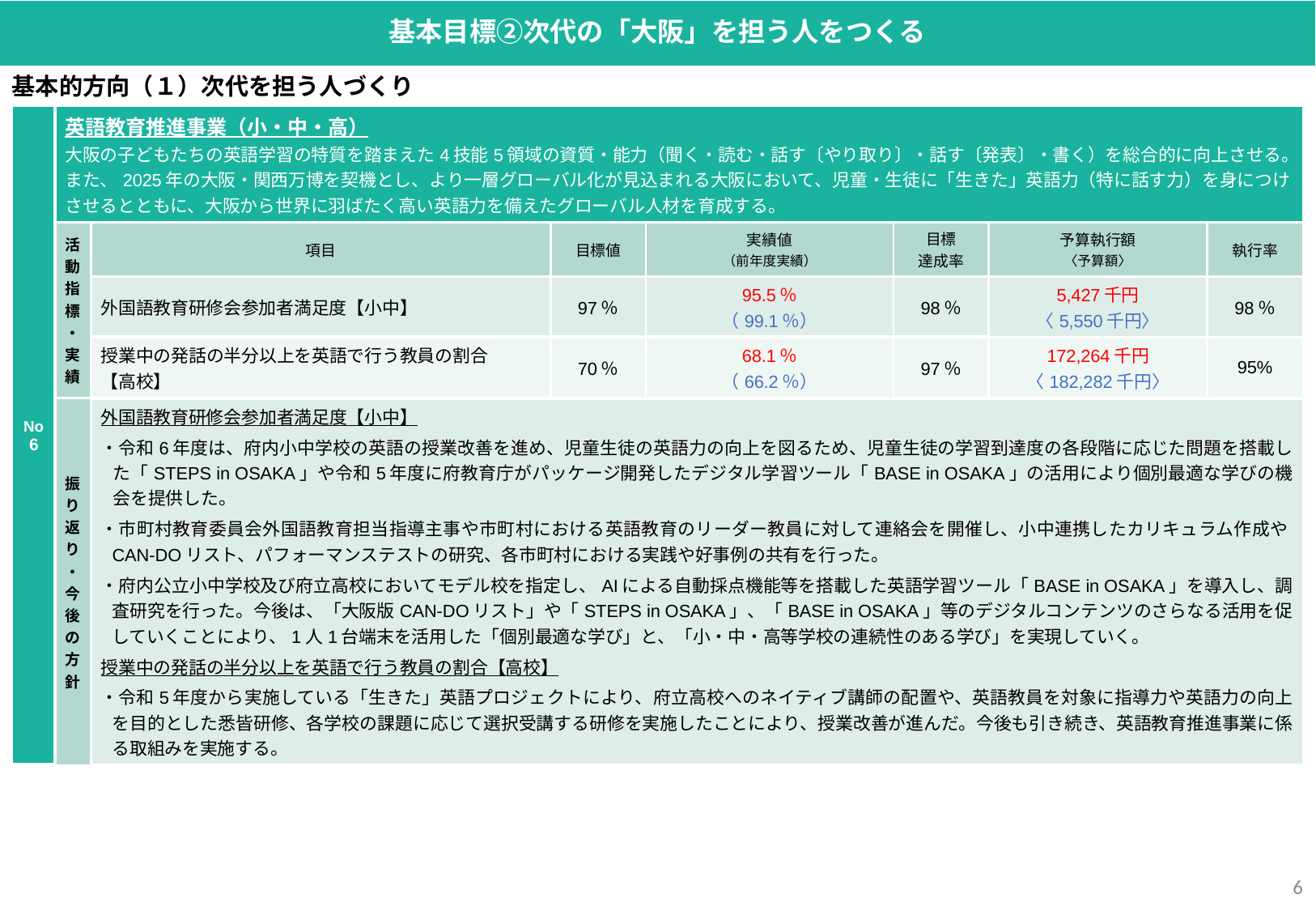

基本目標②次代の「大阪」を担う人をつくる
基本的方向（１）次代を担う人づくり
| No 6 | 英語教育推進事業（小・中・高） 大阪の子どもたちの英語学習の特質を踏まえた4技能5領域の資質・能力（聞く・読む・話す〔やり取り〕・話す〔発表〕・書く）を総合的に向上させる。 また、2025年の大阪・関西万博を契機とし、より一層グローバル化が見込まれる大阪において、児童・生徒に「生きた」英語力（特に話す力）を身につけさせるとともに、大阪から世界に羽ばたく高い英語力を備えたグローバル人材を育成する。 |  |  |  |  |  |  |
| --- | --- | --- | --- | --- | --- | --- | --- |
|  | 活動指標・実績 | 項目 | 目標値 | 実績値 （前年度実績） | 目標 達成率 | 予算執行額 〈予算額〉 | 執行率 |
|  |  | 外国語教育研修会参加者満足度【小中】 | 97％ | 95.5％ （99.1％） | 98％ | 5,427千円 〈5,550千円〉 | 98％ |
|  |  | 授業中の発話の半分以上を英語で行う教員の割合　【高校】 | 70％ | 68.1％ （66.2％） | 97％ | 172,264千円 〈182,282千円〉 | 95% |
|  | 振り返り・今後の方針 | 外国語教育研修会参加者満足度【小中】 ・令和6年度は、府内小中学校の英語の授業改善を進め、児童生徒の英語力の向上を図るため、児童生徒の学習到達度の各段階に応じた問題を搭載した「STEPS in OSAKA」や令和5年度に府教育庁がパッケージ開発したデジタル学習ツール「BASE in OSAKA」の活用により個別最適な学びの機会を提供した。 ・市町村教育委員会外国語教育担当指導主事や市町村における英語教育のリーダー教員に対して連絡会を開催し、小中連携したカリキュラム作成やCAN-DOリスト、パフォーマンステストの研究、各市町村における実践や好事例の共有を行った。 ・府内公立小中学校及び府立高校においてモデル校を指定し、AIによる自動採点機能等を搭載した英語学習ツール「BASE in OSAKA」を導入し、調査研究を行った。今後は、「大阪版CAN-DOリスト」や「STEPS in OSAKA」、「BASE in OSAKA」等のデジタルコンテンツのさらなる活用を促していくことにより、1人1台端末を活用した「個別最適な学び」と、「小・中・高等学校の連続性のある学び」を実現していく。 授業中の発話の半分以上を英語で行う教員の割合【高校】 ・令和5年度から実施している「生きた」英語プロジェクトにより、府立高校へのネイティブ講師の配置や、英語教員を対象に指導力や英語力の向上を目的とした悉皆研修、各学校の課題に応じて選択受講する研修を実施したことにより、授業改善が進んだ。今後も引き続き、英語教育推進事業に係る取組みを実施する。 |  |  |  |  |  |
6